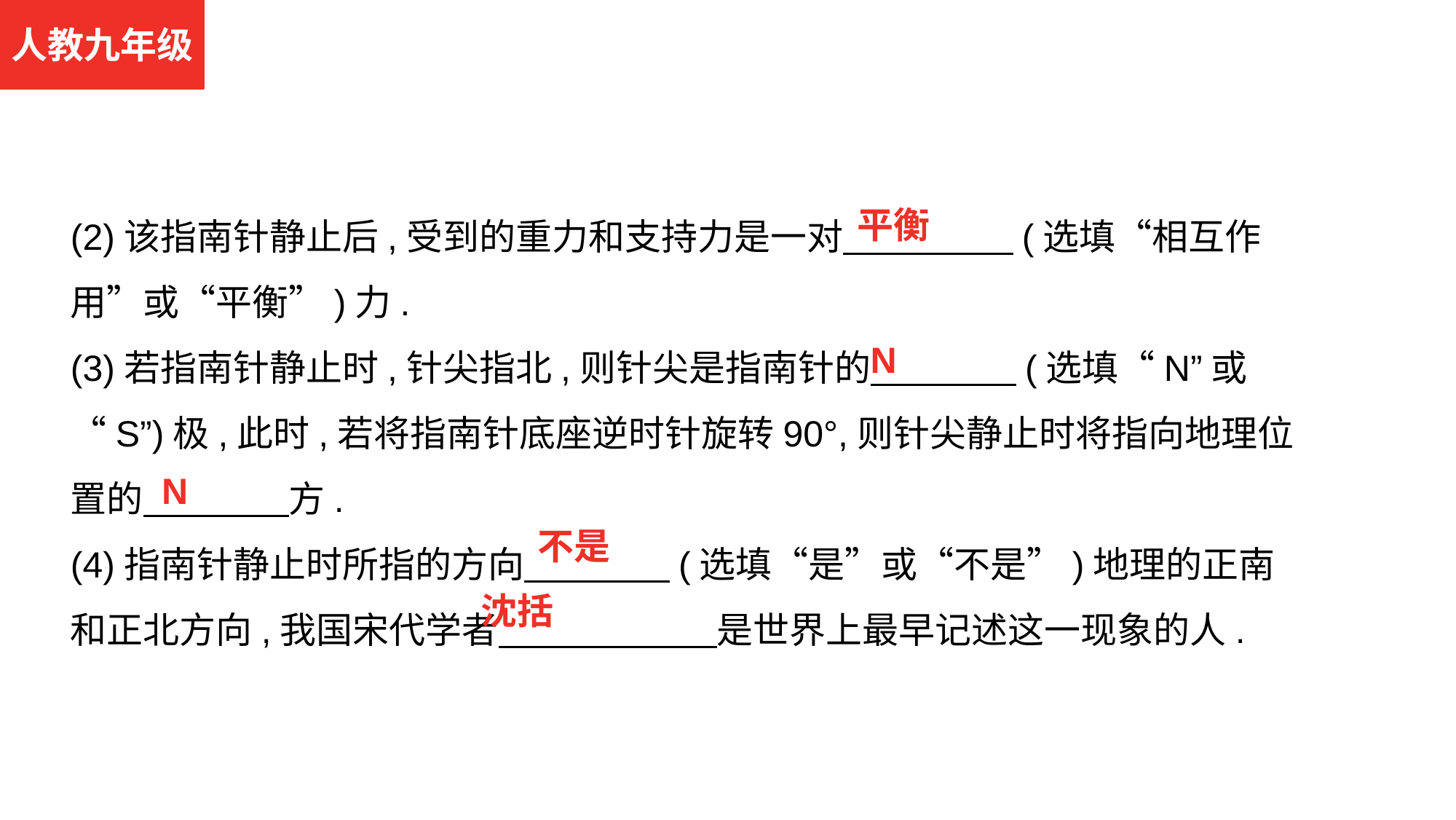

人教九年级
(2)该指南针静止后,受到的重力和支持力是一对　　　　   (选填“相互作用”或“平衡”)力.
(3)若指南针静止时,针尖指北,则针尖是指南针的　　　　(选填“N”或“S”)极,此时,若将指南针底座逆时针旋转90°,则针尖静止时将指向地理位置的　　　　方.
(4)指南针静止时所指的方向　　　　(选填“是”或“不是”)地理的正南和正北方向,我国宋代学者　　　　　　是世界上最早记述这一现象的人.
平衡
N
N
不是
沈括